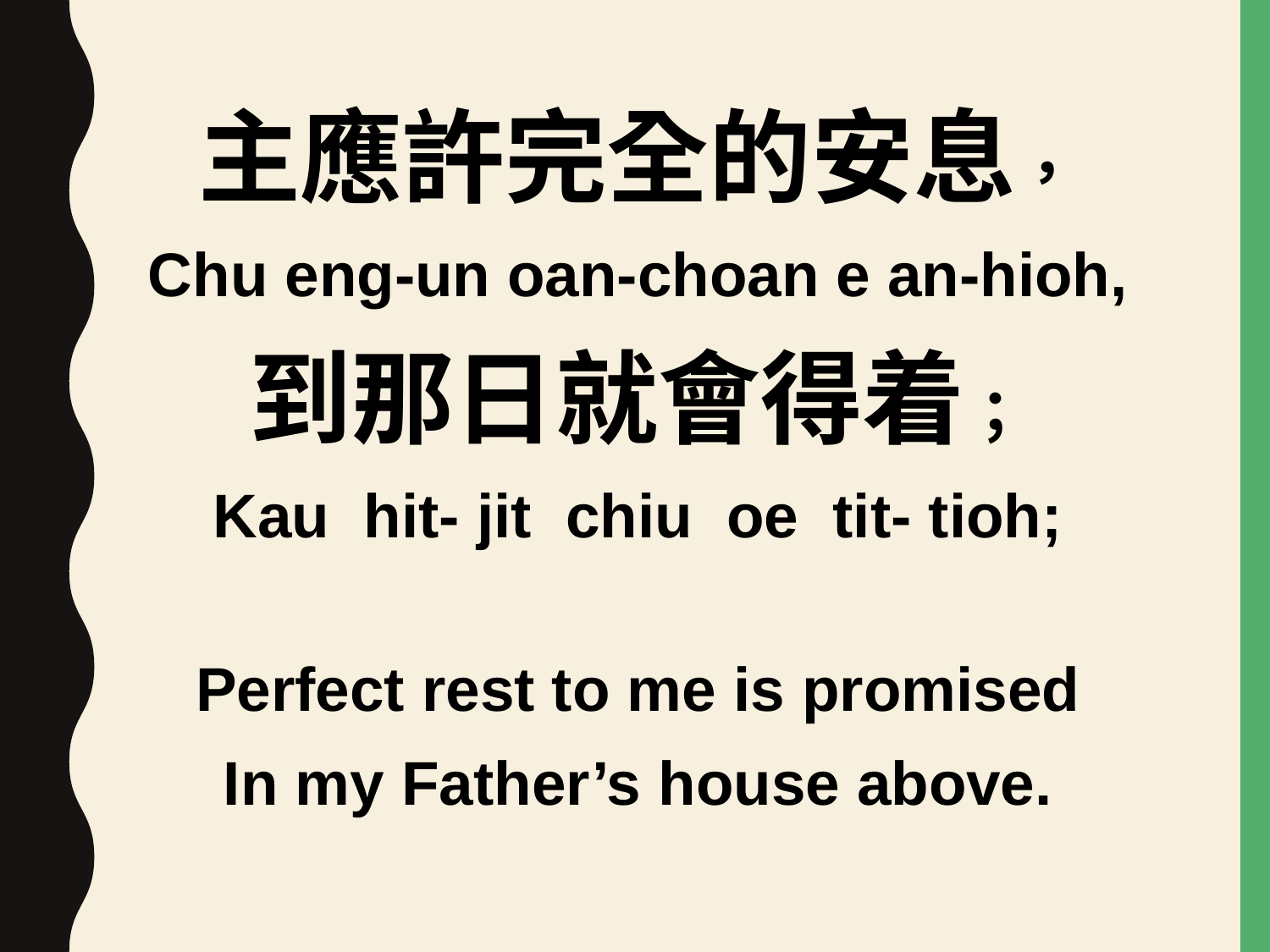

主應許完全的安息，
Chu eng-un oan-choan e an-hioh,
到那日就會得着；
Kau  hit- jit  chiu  oe  tit- tioh;

Perfect rest to me is promised
In my Father’s house above.